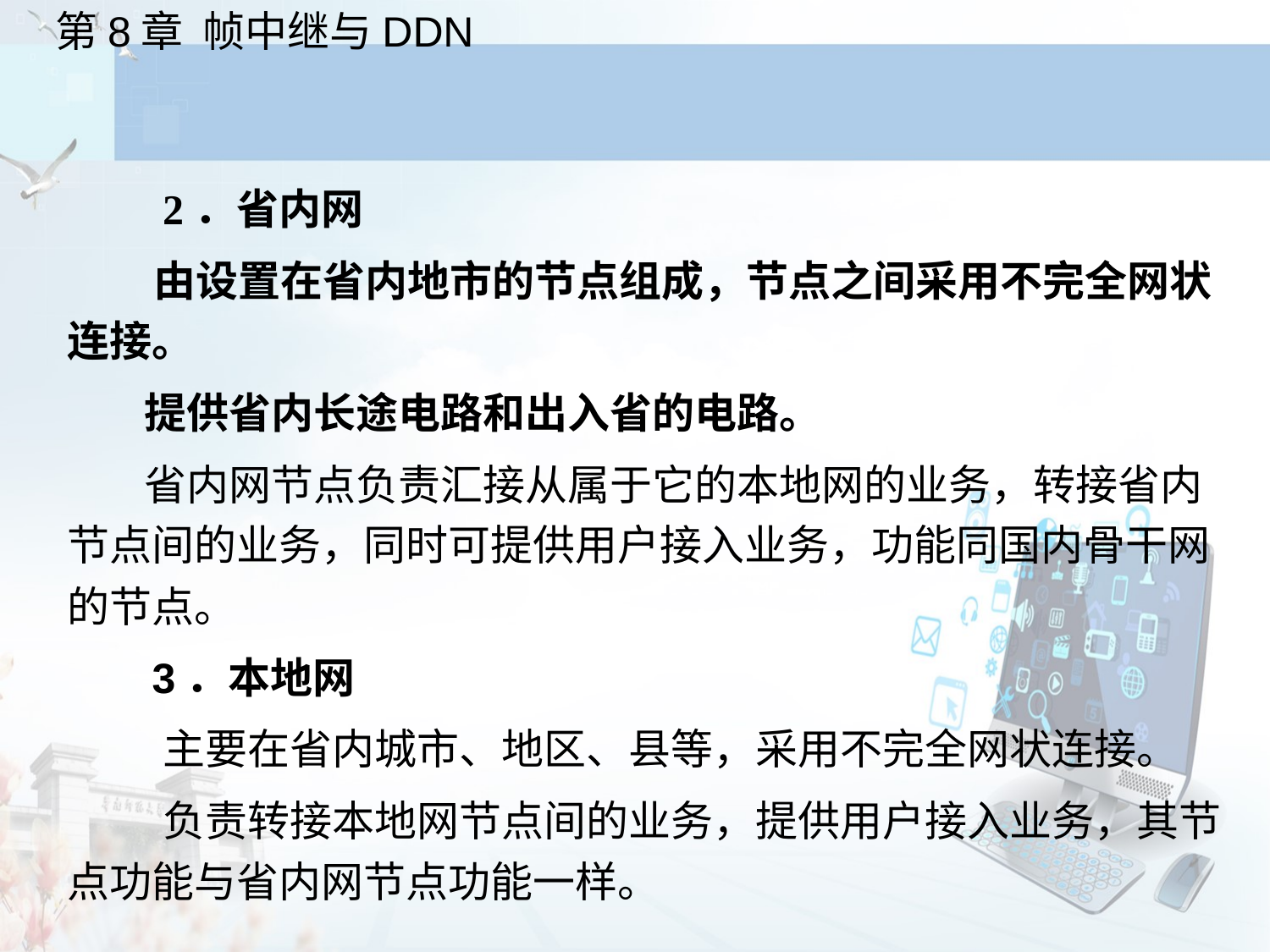

2．省内网
        由设置在省内地市的节点组成，节点之间采用不完全网状连接。
       提供省内长途电路和出入省的电路。
       省内网节点负责汇接从属于它的本地网的业务，转接省内节点间的业务，同时可提供用户接入业务，功能同国内骨干网的节点。
        3．本地网
         主要在省内城市、地区、县等，采用不完全网状连接。
         负责转接本地网节点间的业务，提供用户接入业务，其节点功能与省内网节点功能一样。